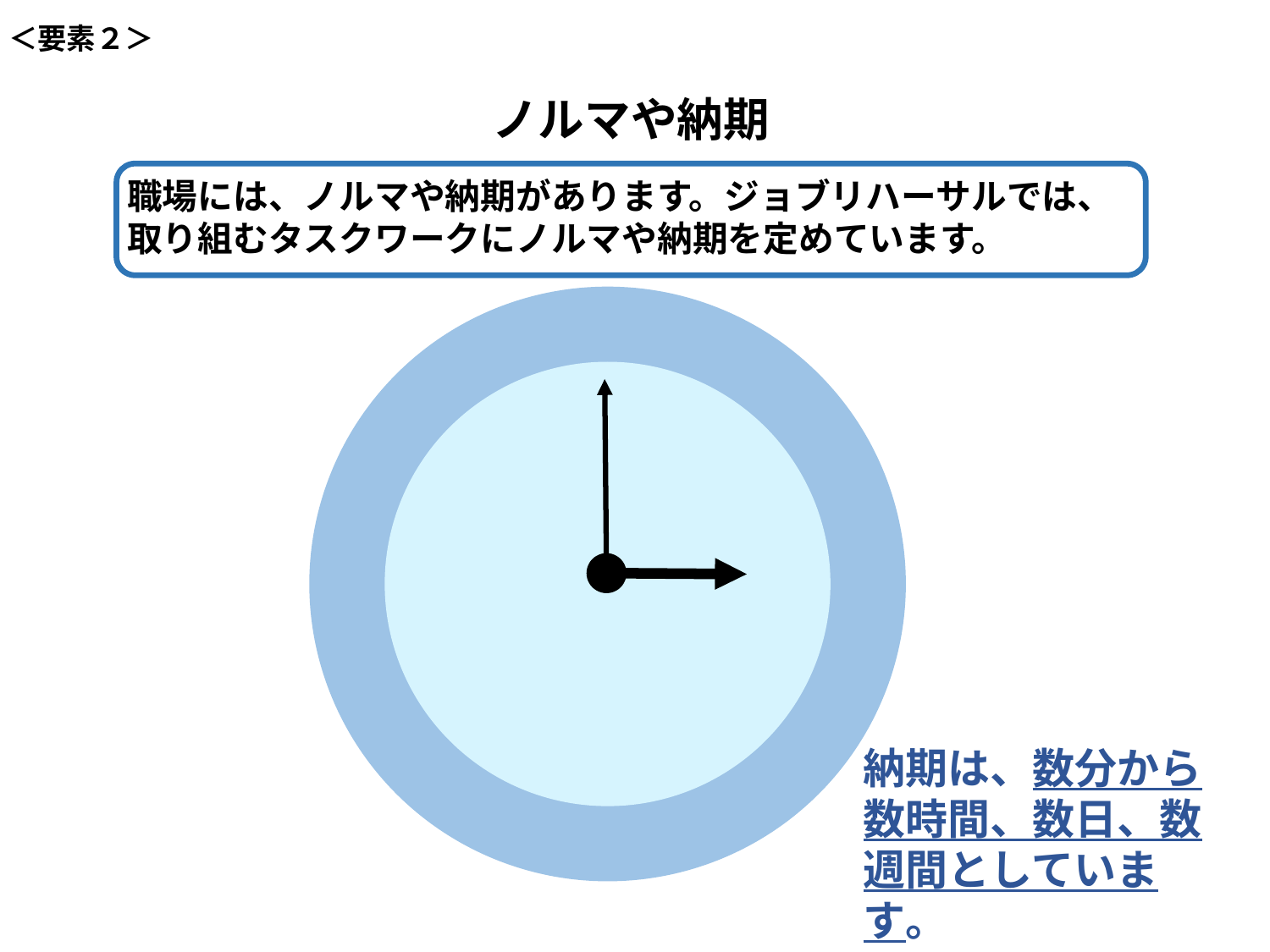

＜要素２＞

ノルマや納期

職場には、ノルマや納期があります。ジョブリハーサルでは、取り組むタスクワークにノルマや納期を定めています。

納期は、数分から数時間、数日、数週間としています。